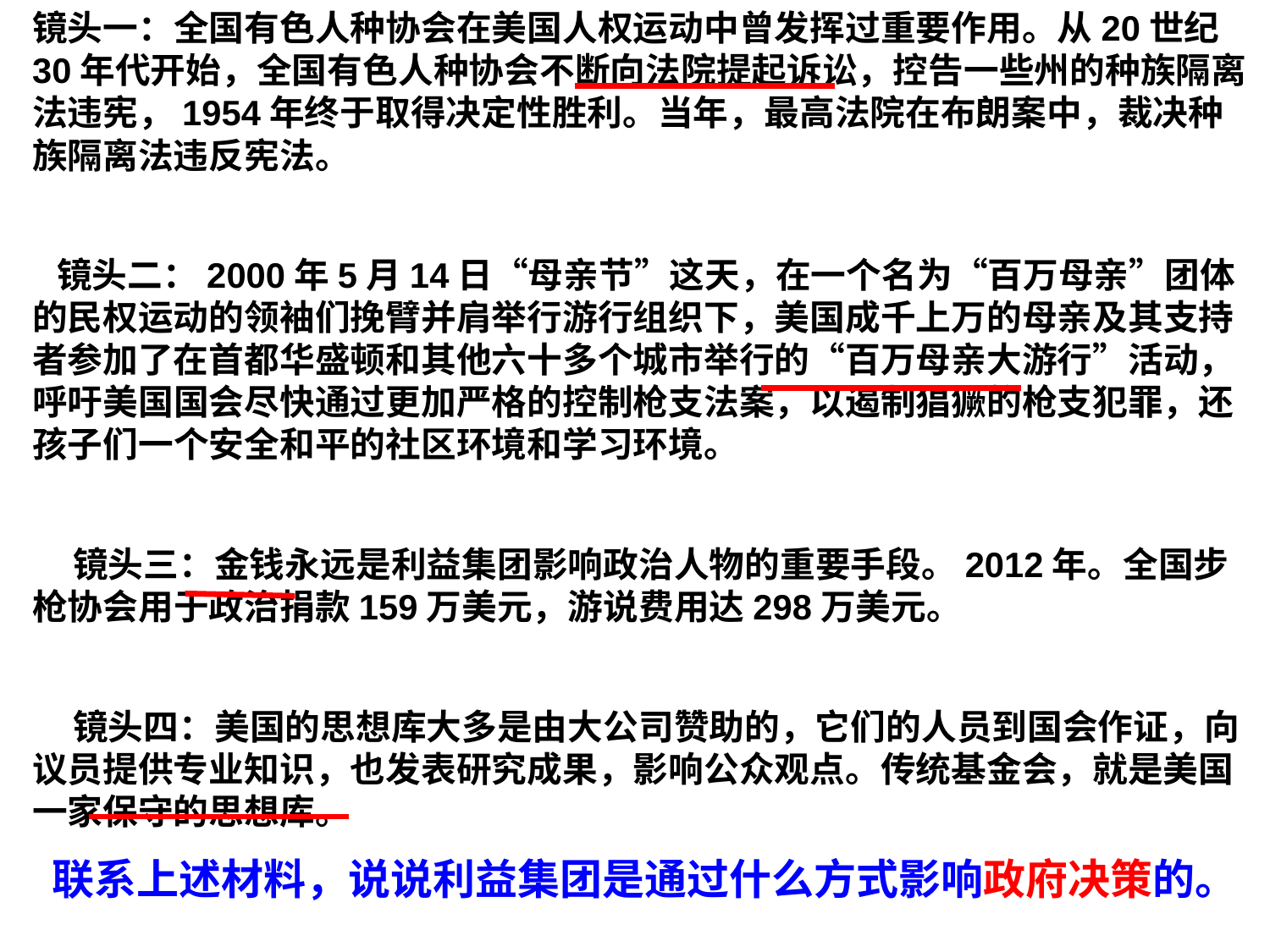

镜头一：全国有色人种协会在美国人权运动中曾发挥过重要作用。从20世纪30年代开始，全国有色人种协会不断向法院提起诉讼，控告一些州的种族隔离法违宪，1954年终于取得决定性胜利。当年，最高法院在布朗案中，裁决种族隔离法违反宪法。

  镜头二：2000年5月14日“母亲节”这天，在一个名为“百万母亲”团体的民权运动的领袖们挽臂并肩举行游行组织下，美国成千上万的母亲及其支持者参加了在首都华盛顿和其他六十多个城市举行的“百万母亲大游行”活动，呼吁美国国会尽快通过更加严格的控制枪支法案，以遏制猖獗的枪支犯罪，还孩子们一个安全和平的社区环境和学习环境。

    镜头三：金钱永远是利益集团影响政治人物的重要手段。2012年。全国步枪协会用于政治捐款159万美元，游说费用达298万美元。

    镜头四：美国的思想库大多是由大公司赞助的，它们的人员到国会作证，向议员提供专业知识，也发表研究成果，影响公众观点。传统基金会，就是美国一家保守的思想库。
联系上述材料，说说利益集团是通过什么方式影响政府决策的。